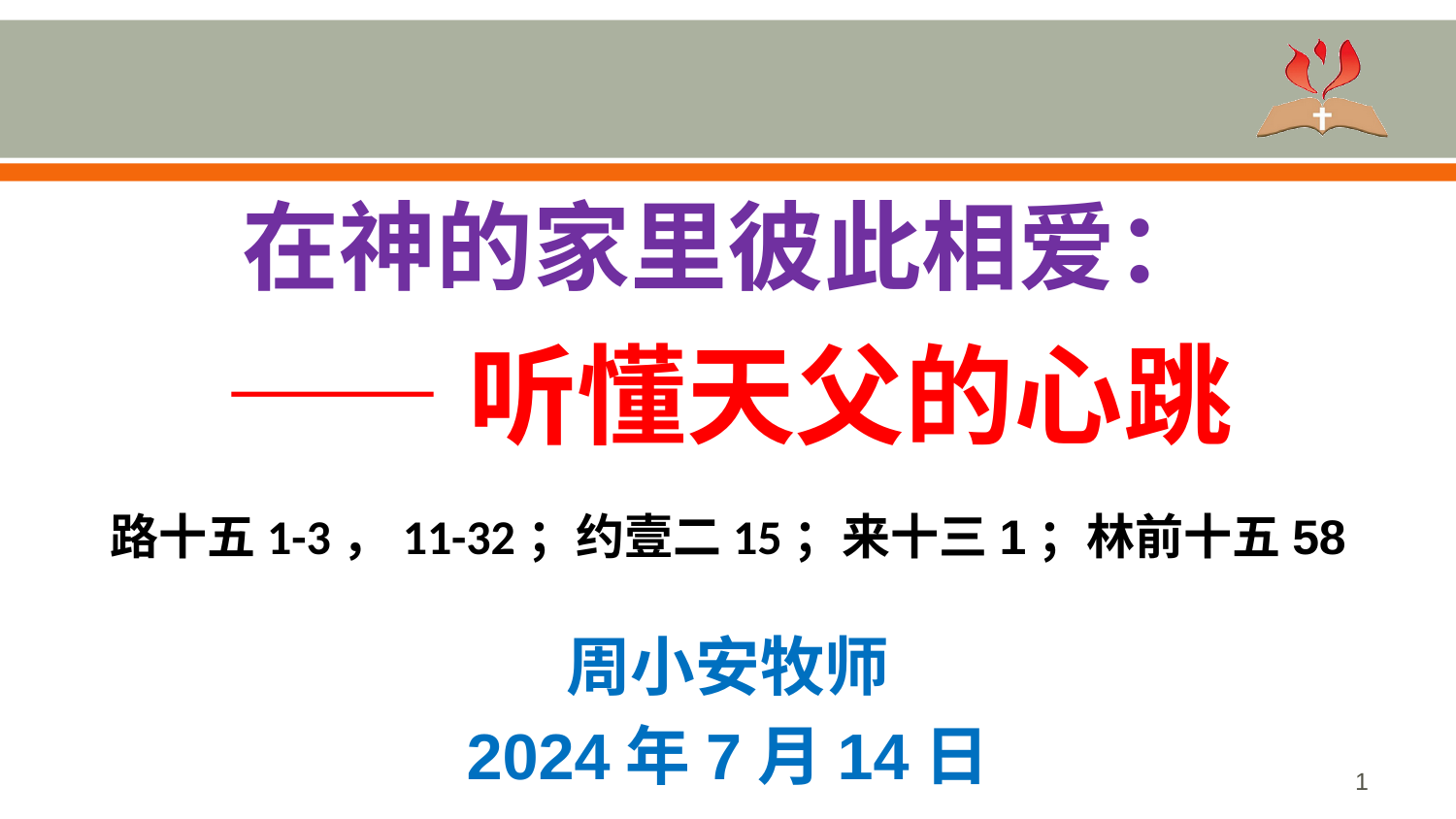

在神的家里彼此相爱：
——听懂天父的心跳
路十五1-3，11-32；约壹二15；来十三1；林前十五58
周小安牧师
2024年7月14日

1